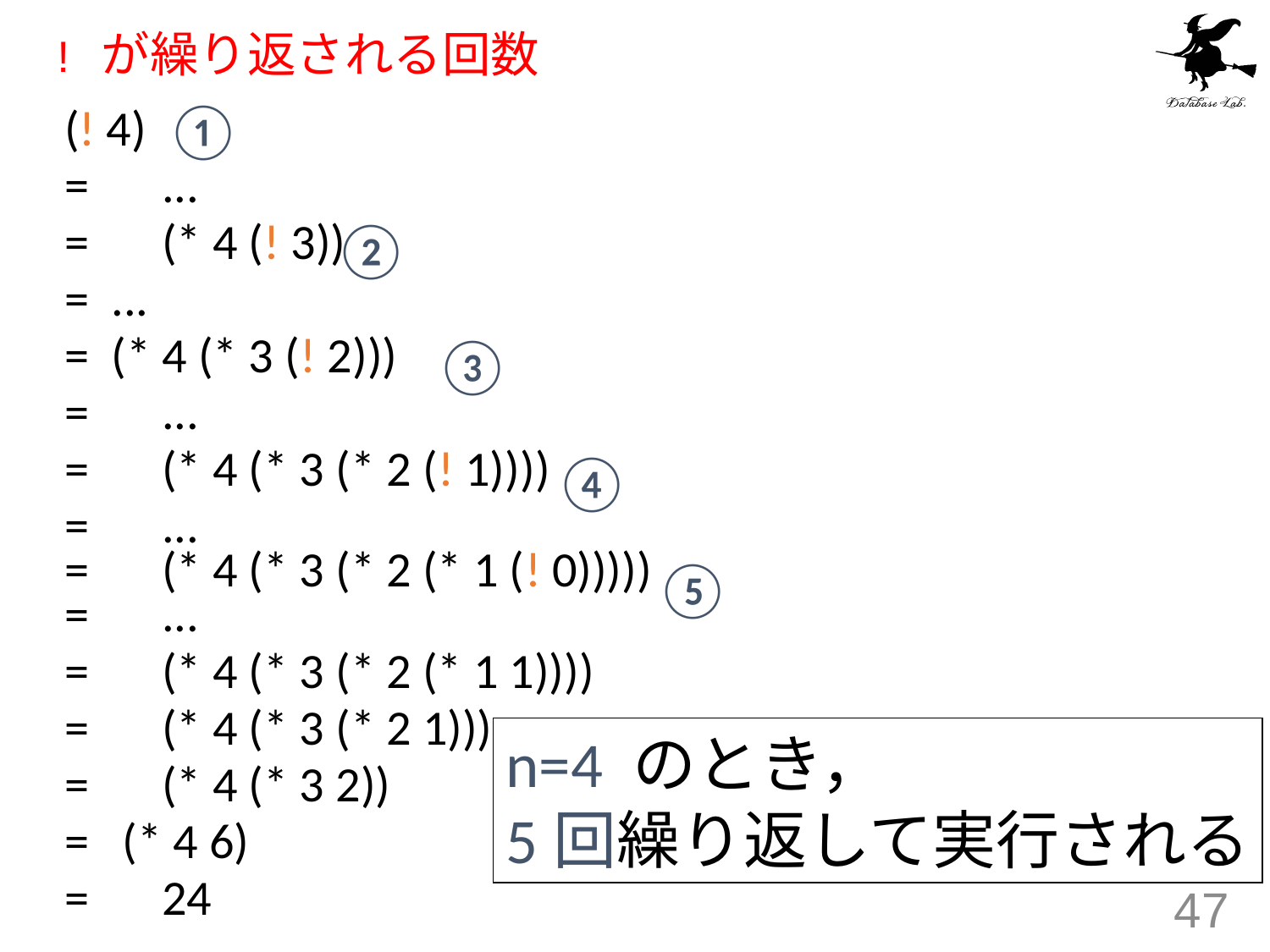

# !  が繰り返される回数
①
(! 4)
=　...
=　(* 4 (! 3))
=  ...
=  (* 4 (* 3 (! 2)))
=　...
=　(* 4 (* 3 (* 2 (! 1))))
=　...
=　(* 4 (* 3 (* 2 (* 1 (! 0)))))
=　...
=　(* 4 (* 3 (* 2 (* 1 1))))
=　(* 4 (* 3 (* 2 1)))
=　(* 4 (* 3 2))
=   (* 4 6)
=　24
②
③
④
⑤
n=4 のとき，
5回繰り返して実行される
47